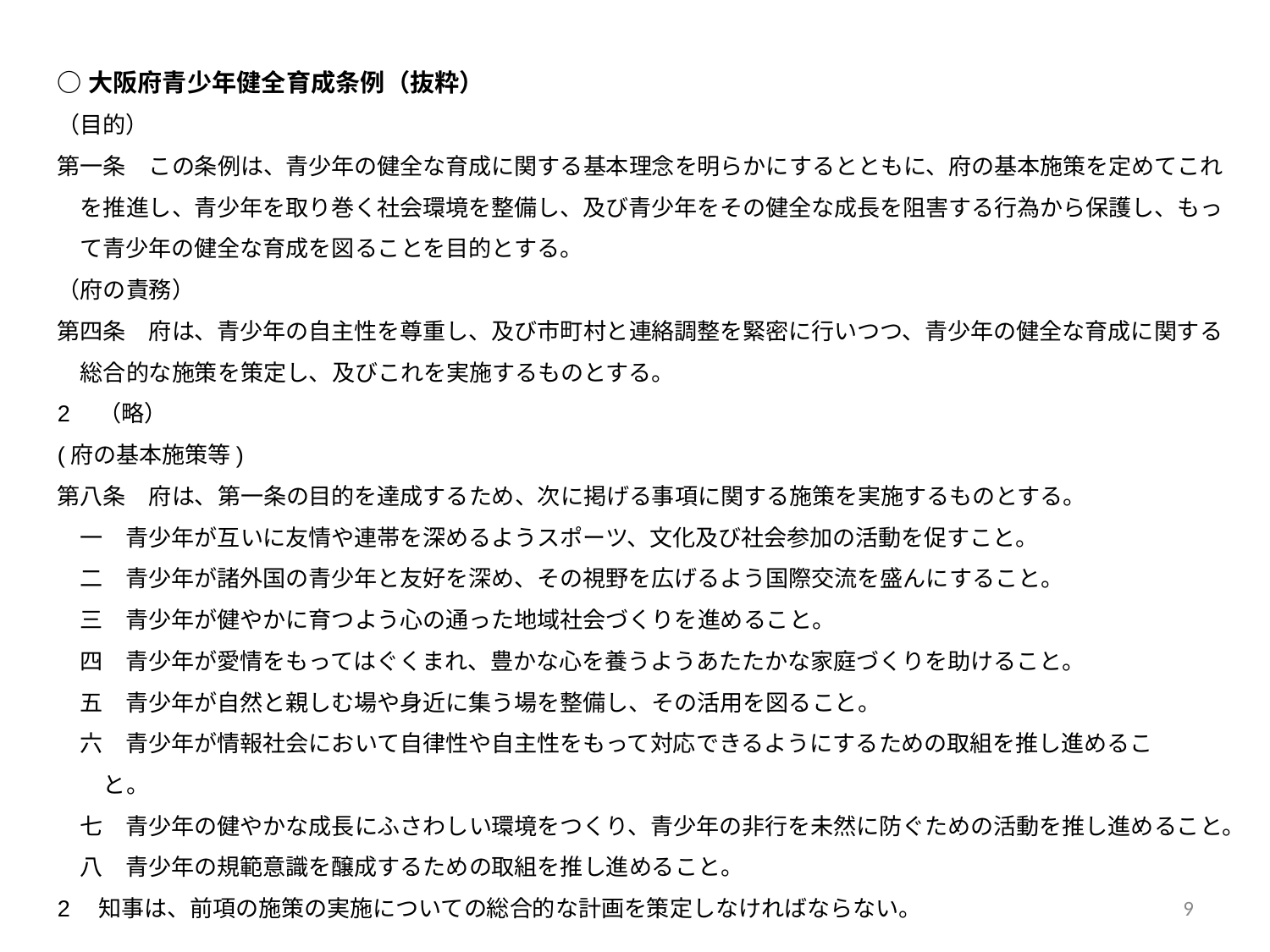

○大阪府青少年健全育成条例（抜粋）
（目的）
第一条　この条例は、青少年の健全な育成に関する基本理念を明らかにするとともに、府の基本施策を定めてこれ
　を推進し、青少年を取り巻く社会環境を整備し、及び青少年をその健全な成長を阻害する行為から保護し、もっ
　て青少年の健全な育成を図ることを目的とする。
（府の責務）
第四条　府は、青少年の自主性を尊重し、及び市町村と連絡調整を緊密に行いつつ、青少年の健全な育成に関する
　総合的な施策を策定し、及びこれを実施するものとする。
2　（略）
(府の基本施策等)
第八条　府は、第一条の目的を達成するため、次に掲げる事項に関する施策を実施するものとする。
　一　青少年が互いに友情や連帯を深めるようスポーツ、文化及び社会参加の活動を促すこと。
　二　青少年が諸外国の青少年と友好を深め、その視野を広げるよう国際交流を盛んにすること。
　三　青少年が健やかに育つよう心の通った地域社会づくりを進めること。
　四　青少年が愛情をもってはぐくまれ、豊かな心を養うようあたたかな家庭づくりを助けること。
　五　青少年が自然と親しむ場や身近に集う場を整備し、その活用を図ること。
　六　青少年が情報社会において自律性や自主性をもって対応できるようにするための取組を推し進めるこ
　　と。
　七　青少年の健やかな成長にふさわしい環境をつくり、青少年の非行を未然に防ぐための活動を推し進めること。
　八　青少年の規範意識を醸成するための取組を推し進めること。
2　知事は、前項の施策の実施についての総合的な計画を策定しなければならない。

9